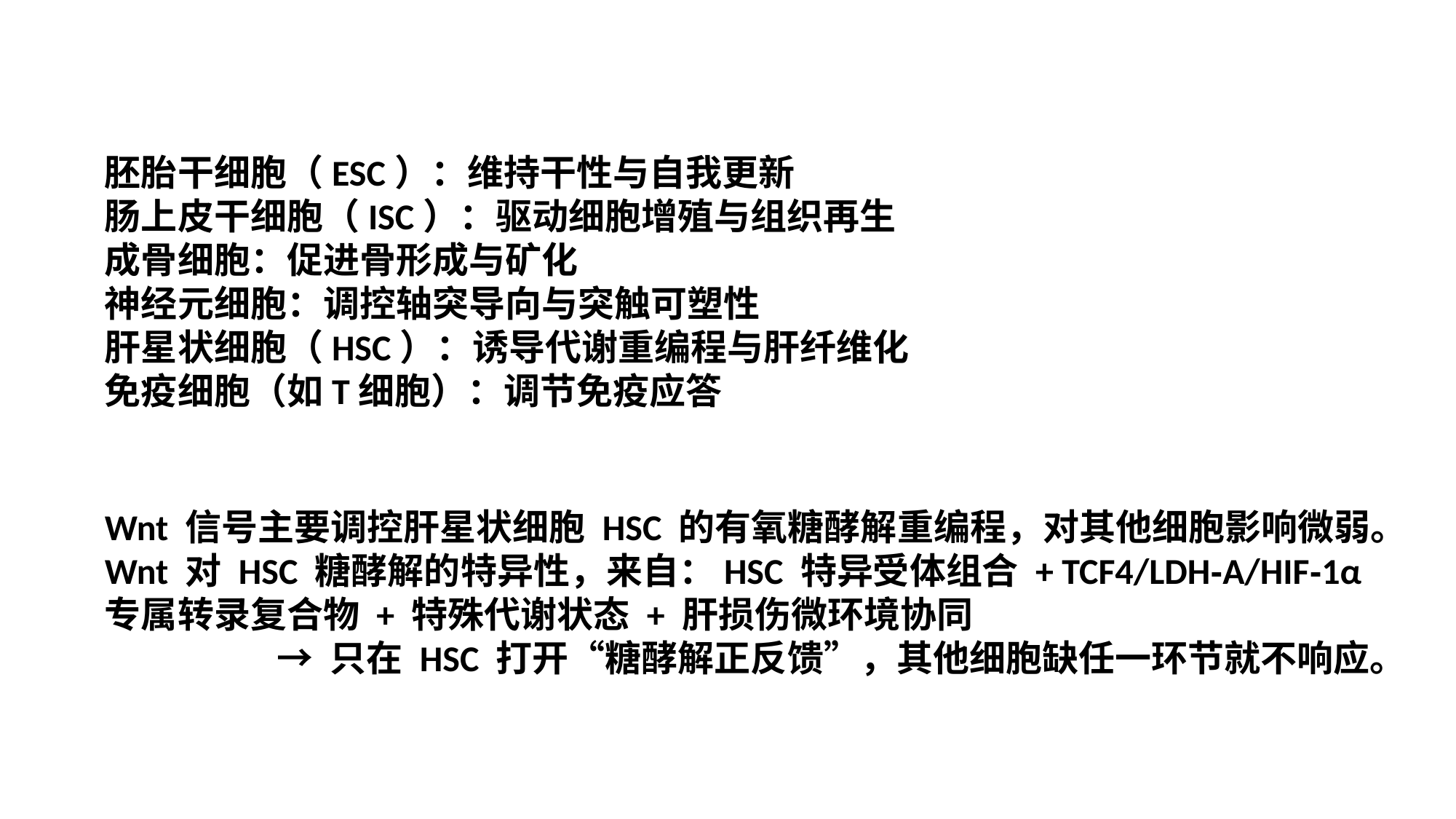

胚胎干细胞（ESC）：维持干性与自我更新
肠上皮干细胞（ISC）：驱动细胞增殖与组织再生
成骨细胞：促进骨形成与矿化
神经元细胞：调控轴突导向与突触可塑性
肝星状细胞（HSC）：诱导代谢重编程与肝纤维化
免疫细胞（如T细胞）：调节免疫应答

Wnt 信号主要调控肝星状细胞 HSC 的有氧糖酵解重编程，对其他细胞影响微弱。
Wnt 对 HSC 糖酵解的特异性，来自：HSC 特异受体组合 + TCF4/LDH‑A/HIF‑1α 专属转录复合物 + 特殊代谢状态 + 肝损伤微环境协同
                     → 只在 HSC 打开“糖酵解正反馈”，其他细胞缺任一环节就不响应。